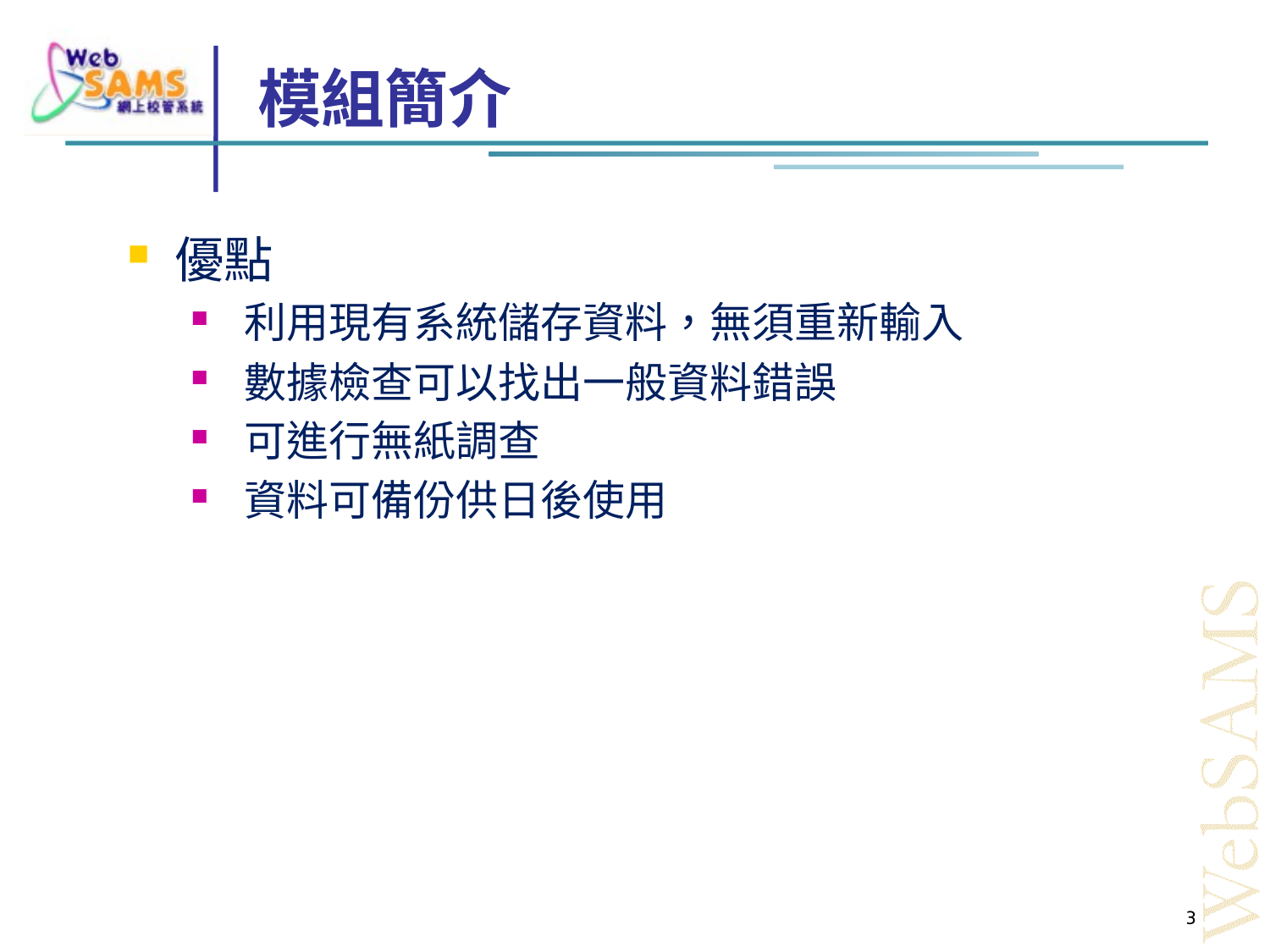

# 模組簡介
優點
利用現有系統儲存資料，無須重新輸入
數據檢查可以找出一般資料錯誤
可進行無紙調查
資料可備份供日後使用

3